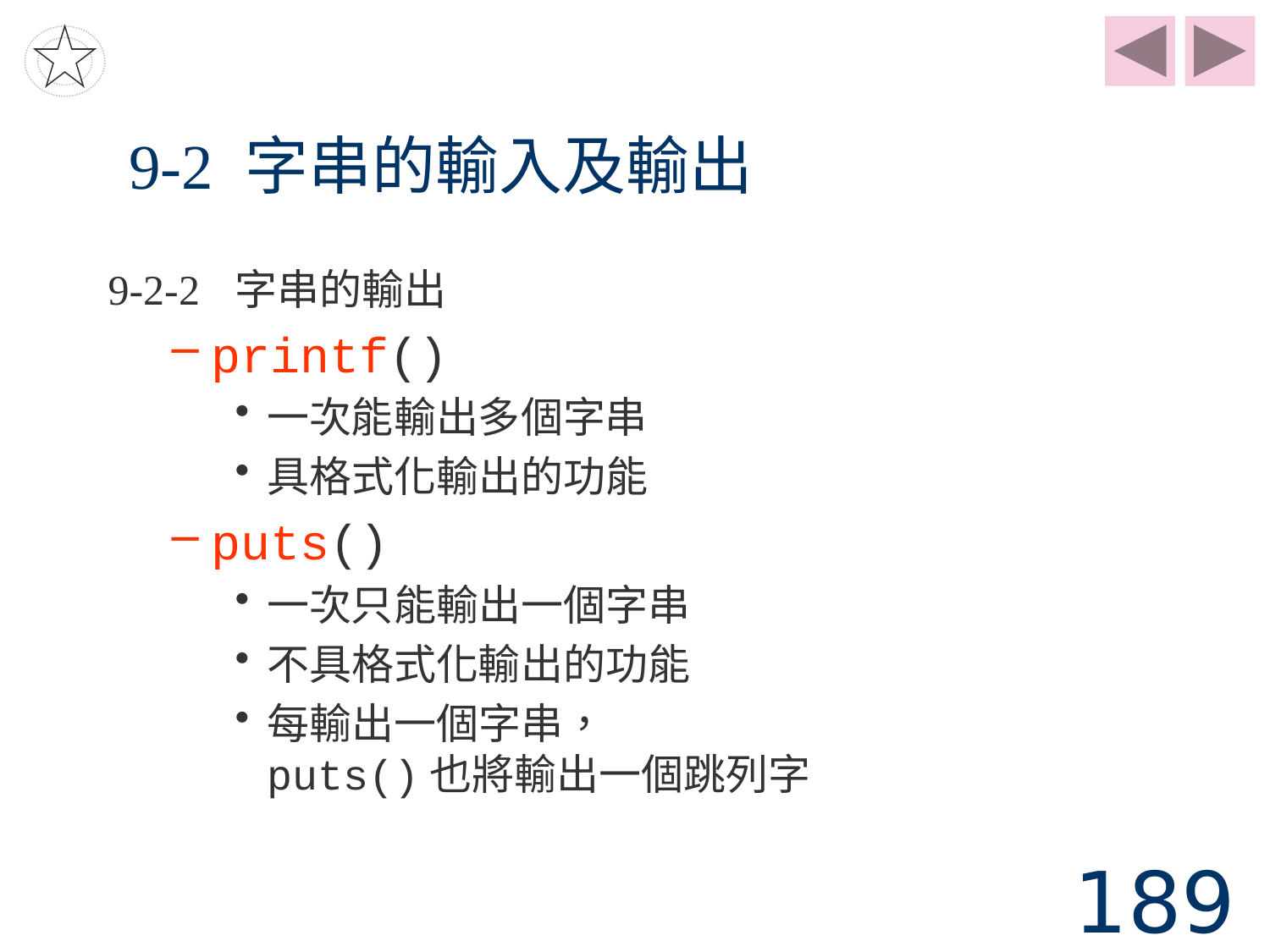

# 9-2 字串的輸入及輸出
9-2-2 字串的輸出
printf()
一次能輸出多個字串
具格式化輸出的功能
puts()
一次只能輸出一個字串
不具格式化輸出的功能
每輸出一個字串，
puts()也將輸出一個跳列字
189